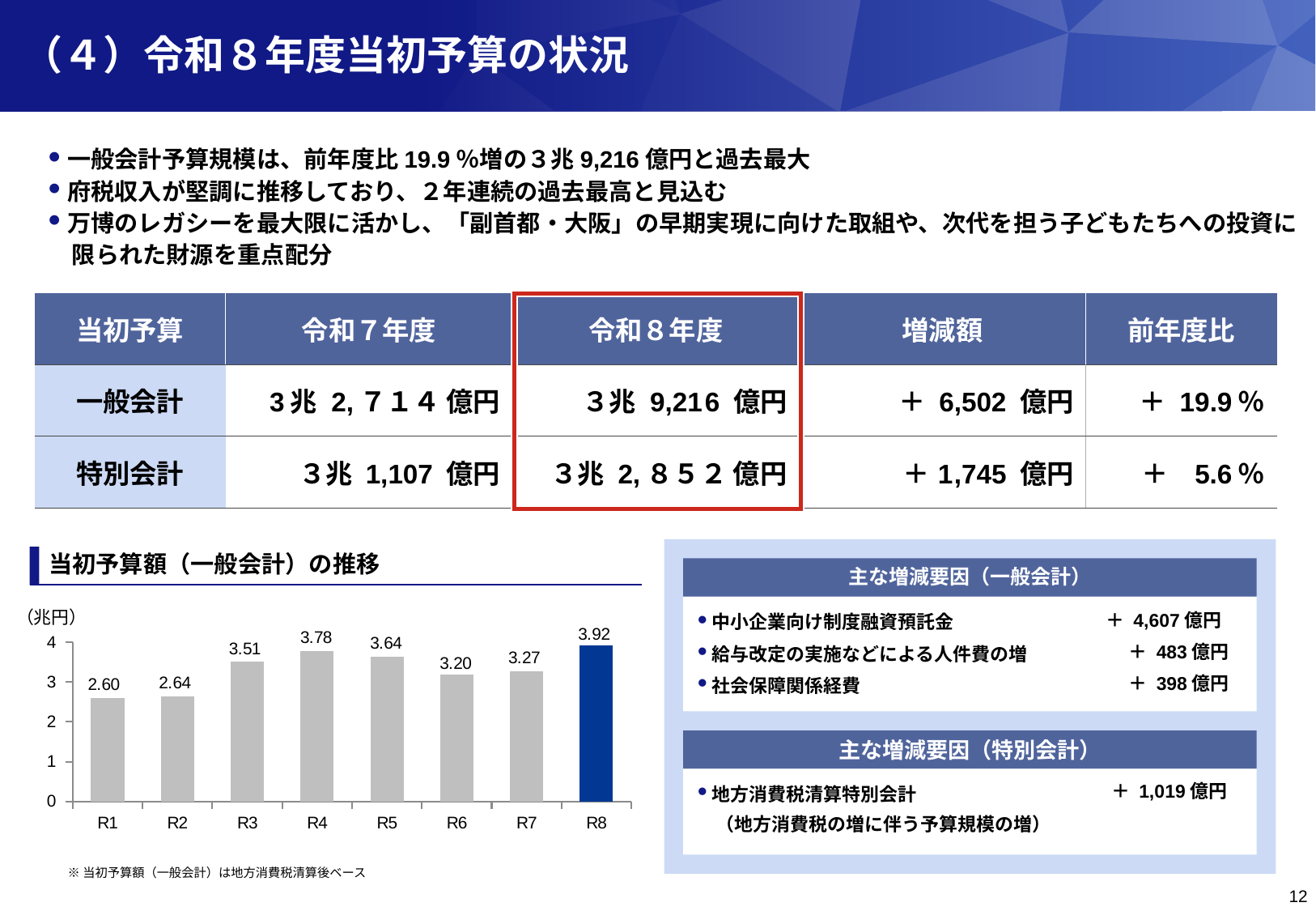

（４）令和８年度当初予算の状況
一般会計予算規模は、前年度比19.9％増の３兆9,216億円と過去最大
府税収入が堅調に推移しており、２年連続の過去最高と見込む
万博のレガシーを最大限に活かし、「副首都・大阪」の早期実現に向けた取組や、次代を担う子どもたちへの投資に
　限られた財源を重点配分
| 当初予算 | 令和７年度 | 令和８年度 | 増減額 | 前年度比 |
| --- | --- | --- | --- | --- |
| 一般会計 | 3兆 2,７１４ 億円 | ３兆 9,21 6 億円 | ＋ 6,502 億円 | ＋ 19.9％ |
| 特別会計 | ３兆 1,107 億円 | ３兆 2,８５２ 億円 | ＋ 1 ,745 億円 | ＋ 5.6％ |

当初予算額（一般会計）の推移
主な増減要因（一般会計）
中小企業向け制度融資預託金
給与改定の実施などによる人件費の増
社会保障関係経費

### Chart

| Category |  |
|---|---|
| R1 | 2.6 |
| R2 | 2.64 |
| R3 | 3.51 |
| R4 | 3.78 |
| R5 | 3.64 |
| R6 | 3.2 |
| R7 | 3.27 |
| R8 | 3.92 |
＋ 4,607億円
　 ＋ 483億円
　 ＋ 398億円

主な増減要因（特別会計）
＋ 1,019億円
地方消費税清算特別会計
　（地方消費税の増に伴う予算規模の増）
※当初予算額（一般会計）は地方消費税清算後ベース
12